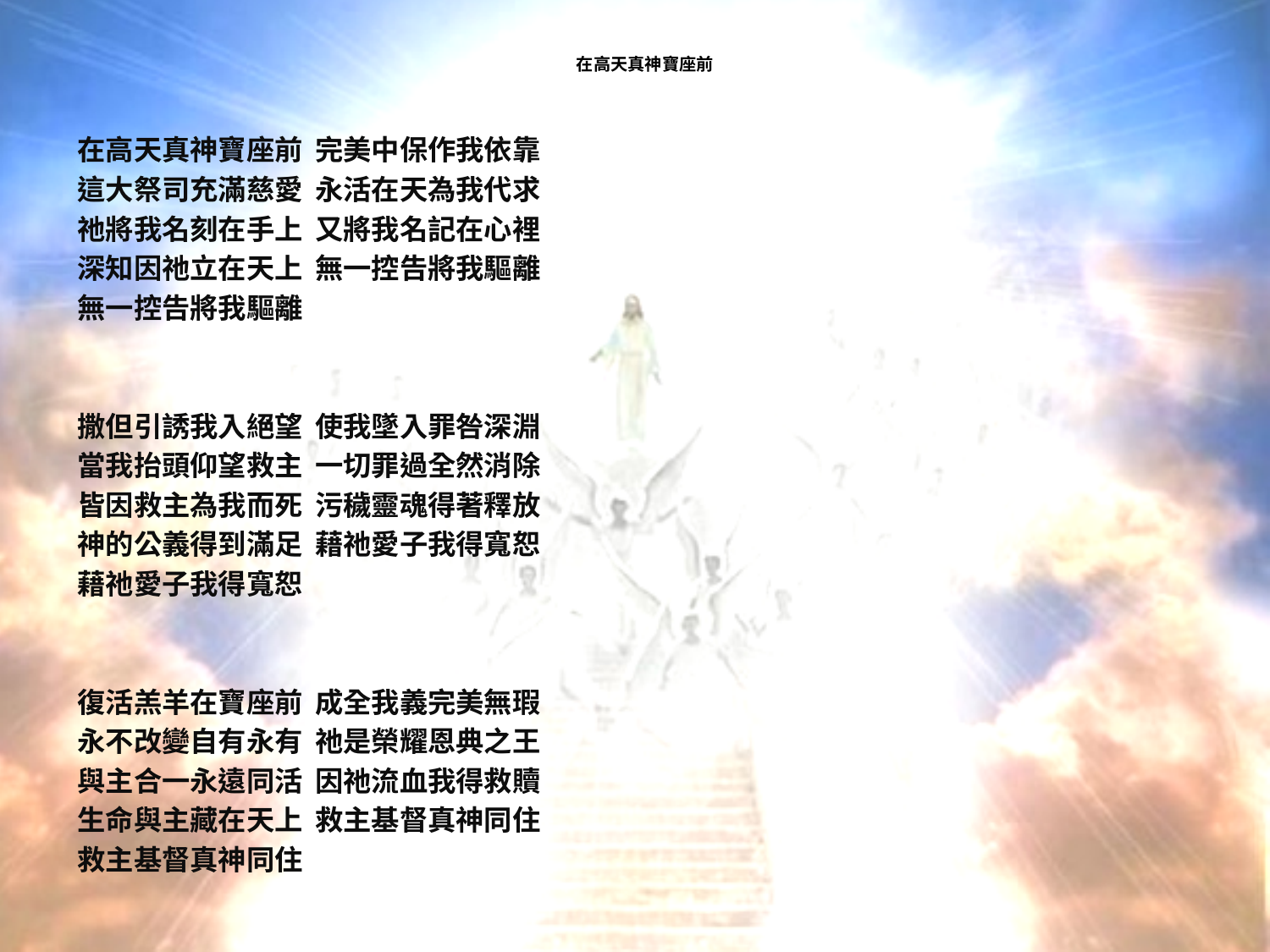

# 在高天真神寶座前
在高天真神寶座前  完美中保作我依靠
這大祭司充滿慈愛  永活在天為我代求
祂將我名刻在手上  又將我名記在心裡
深知因祂立在天上  無一控告將我驅離
無一控告將我驅離

撒但引誘我入絕望  使我墜入罪咎深淵
當我抬頭仰望救主  一切罪過全然消除
皆因救主為我而死  污穢靈魂得著釋放
神的公義得到滿足  藉祂愛子我得寬恕
藉祂愛子我得寬恕

復活羔羊在寶座前  成全我義完美無瑕
永不改變自有永有  祂是榮耀恩典之王
與主合一永遠同活  因祂流血我得救贖
生命與主藏在天上  救主基督真神同住
救主基督真神同住